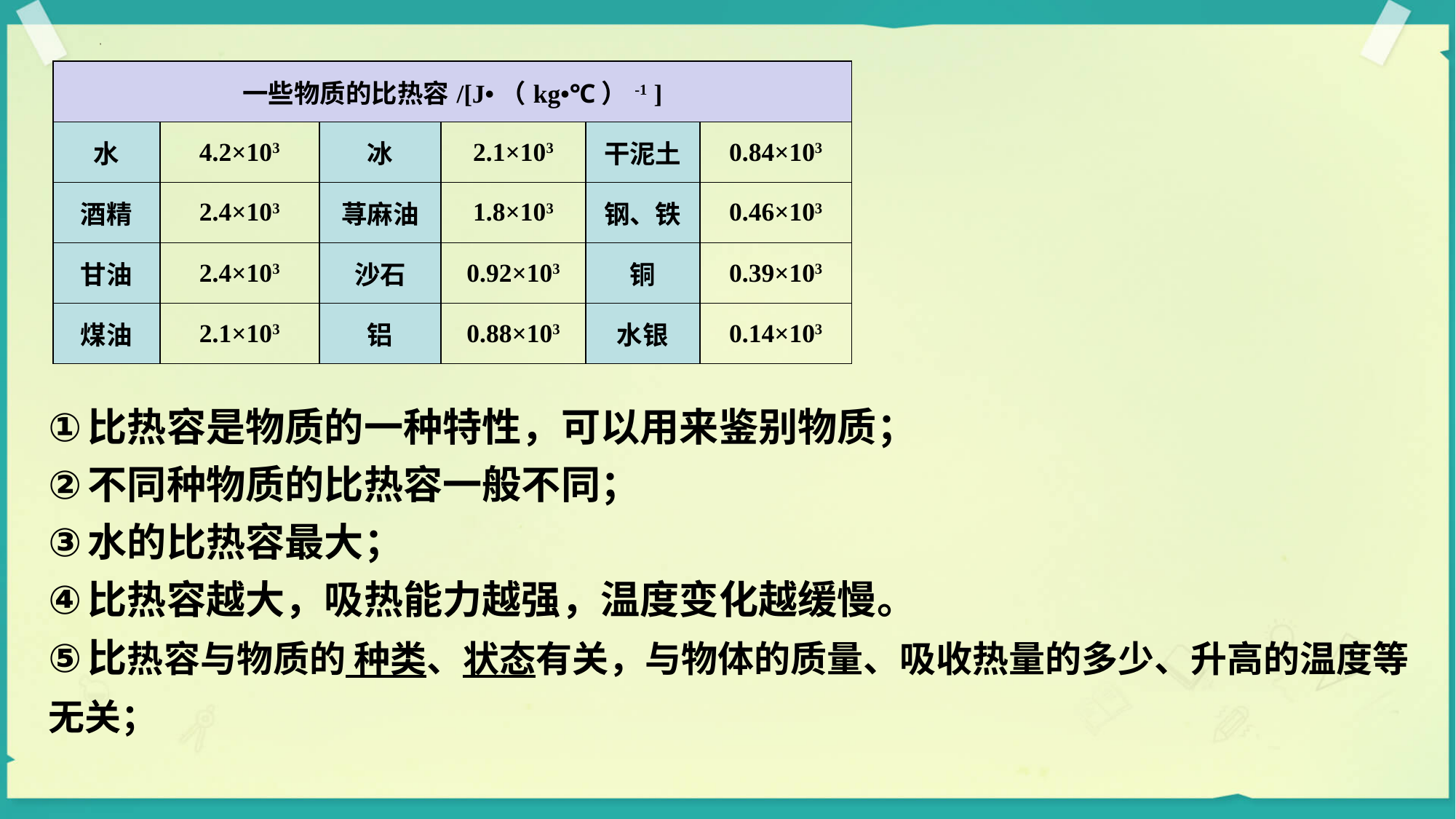

| 一些物质的比热容/[J•（kg•℃）-1 ] |  |  |  |  |  |
| --- | --- | --- | --- | --- | --- |
| 水 | 4.2×103 | 冰 | 2.1×103 | 干泥土 | 0.84×103 |
| 酒精 | 2.4×103 | 荨麻油 | 1.8×103 | 钢、铁 | 0.46×103 |
| 甘油 | 2.4×103 | 沙石 | 0.92×103 | 铜 | 0.39×103 |
| 煤油 | 2.1×103 | 铝 | 0.88×103 | 水银 | 0.14×103 |
比热容是物质的一种特性，可以用来鉴别物质；
不同种物质的比热容一般不同；
水的比热容最大；
比热容越大，吸热能力越强，温度变化越缓慢。
比热容与物质的 种类、状态有关，与物体的质量、吸收热量的多少、升高的温度等无关；